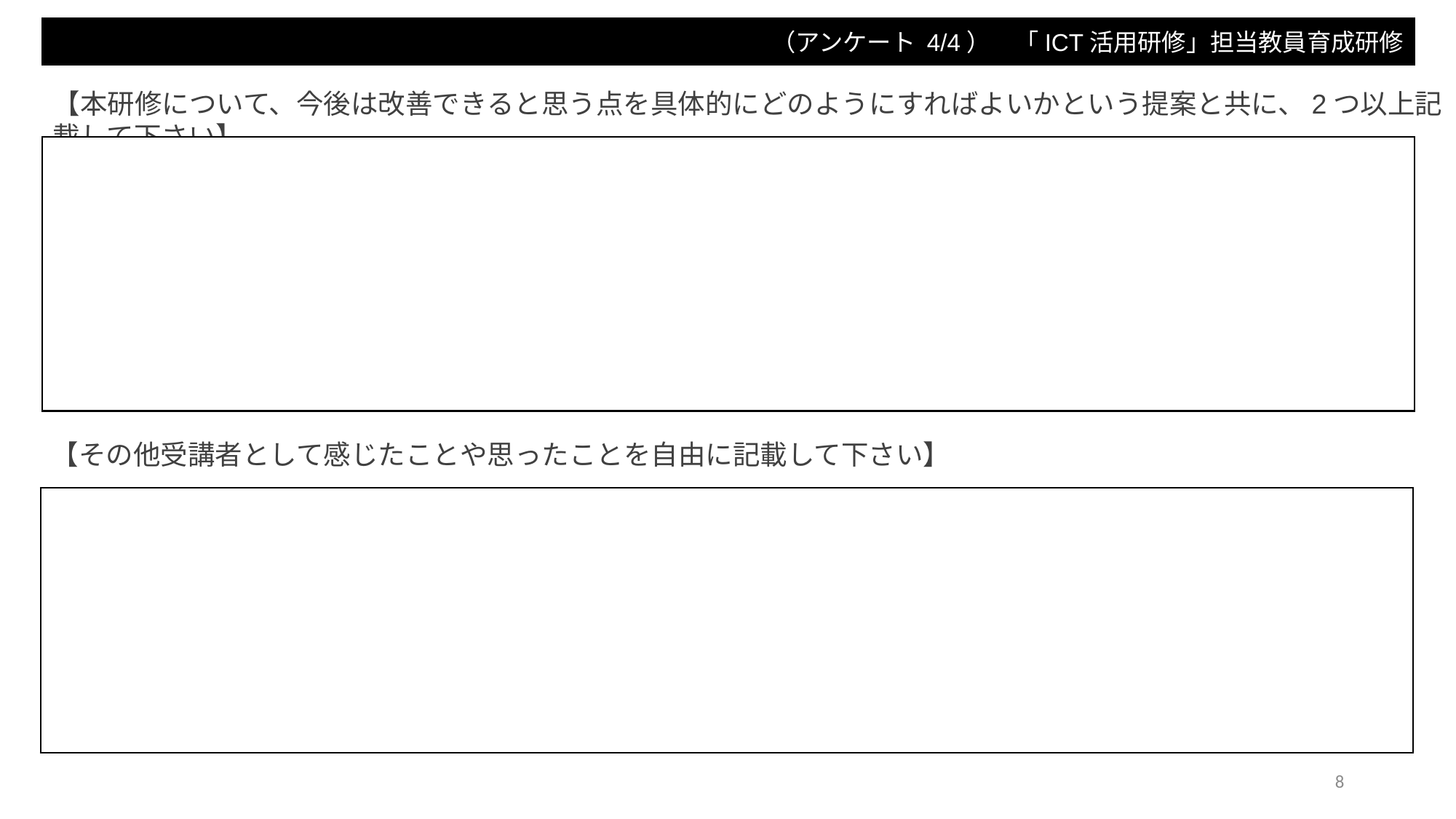

（アンケート 4/4）　「ICT活用研修」担当教員育成研修
【本研修について、今後は改善できると思う点を具体的にどのようにすればよいかという提案と共に、2つ以上記載して下さい】

【その他受講者として感じたことや思ったことを自由に記載して下さい】

8